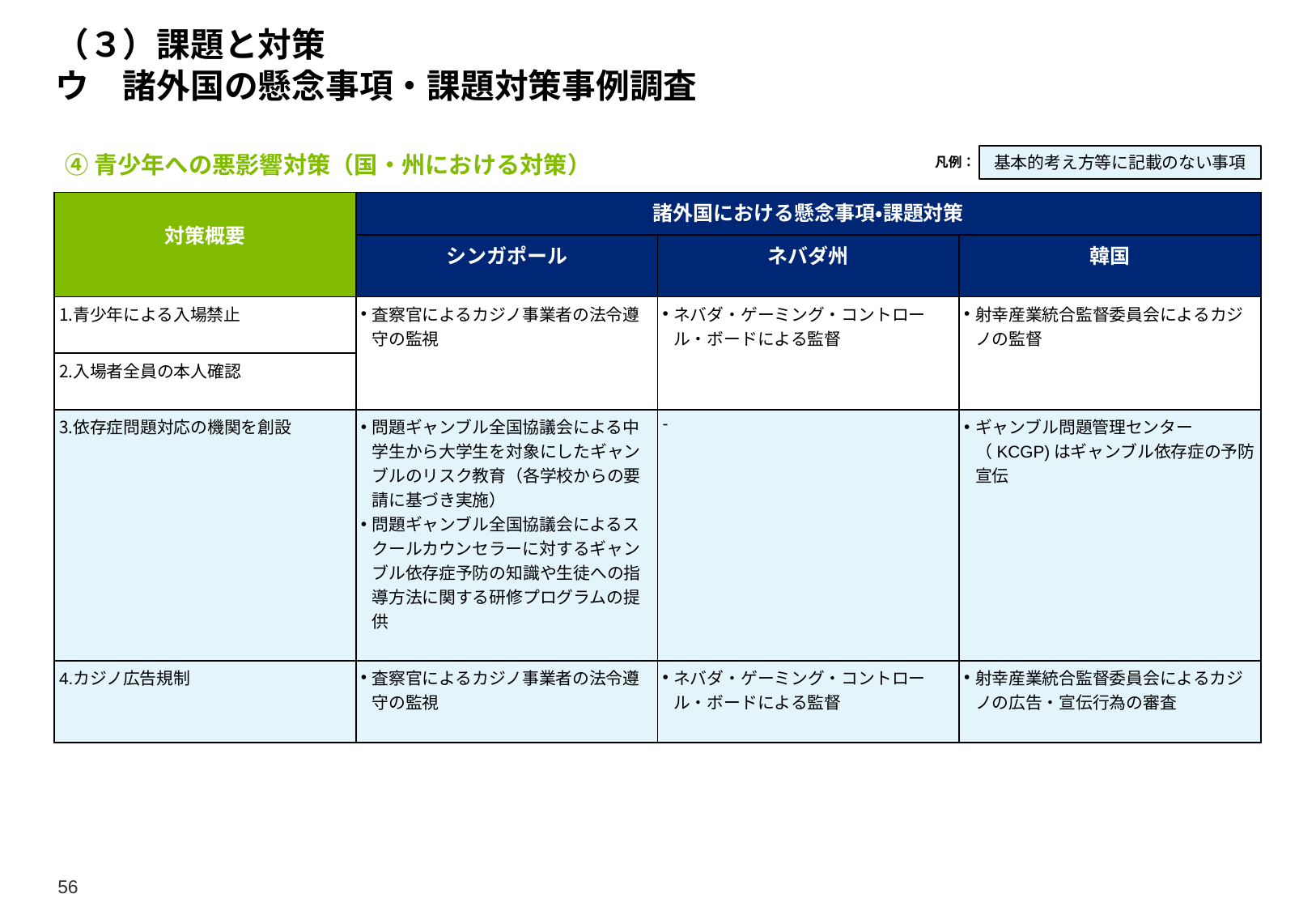

# （３）課題と対策 ウ　諸外国の懸念事項・課題対策事例調査
④青少年への悪影響対策（国・州における対策）
凡例：
基本的考え方等に記載のない事項
| 対策概要 | 諸外国における懸念事項・課題対策 |  |  |
| --- | --- | --- | --- |
|  | シンガポール | ネバダ州 | 韓国 |
| 青少年による入場禁止 | 査察官によるカジノ事業者の法令遵守の監視 | ネバダ・ゲーミング・コントロール・ボードによる監督 | 射幸産業統合監督委員会によるカジノの監督 |
| 入場者全員の本人確認 |  |  |  |
| 依存症問題対応の機関を創設 | 問題ギャンブル全国協議会による中学生から大学生を対象にしたギャンブルのリスク教育（各学校からの要請に基づき実施） 問題ギャンブル全国協議会によるスクールカウンセラーに対するギャンブル依存症予防の知識や生徒への指導方法に関する研修プログラムの提供 | - | ギャンブル問題管理センター（KCGP)はギャンブル依存症の予防宣伝 |
| カジノ広告規制 | 査察官によるカジノ事業者の法令遵守の監視 | ネバダ・ゲーミング・コントロール・ボードによる監督 | 射幸産業統合監督委員会によるカジノの広告・宣伝行為の審査 |
56